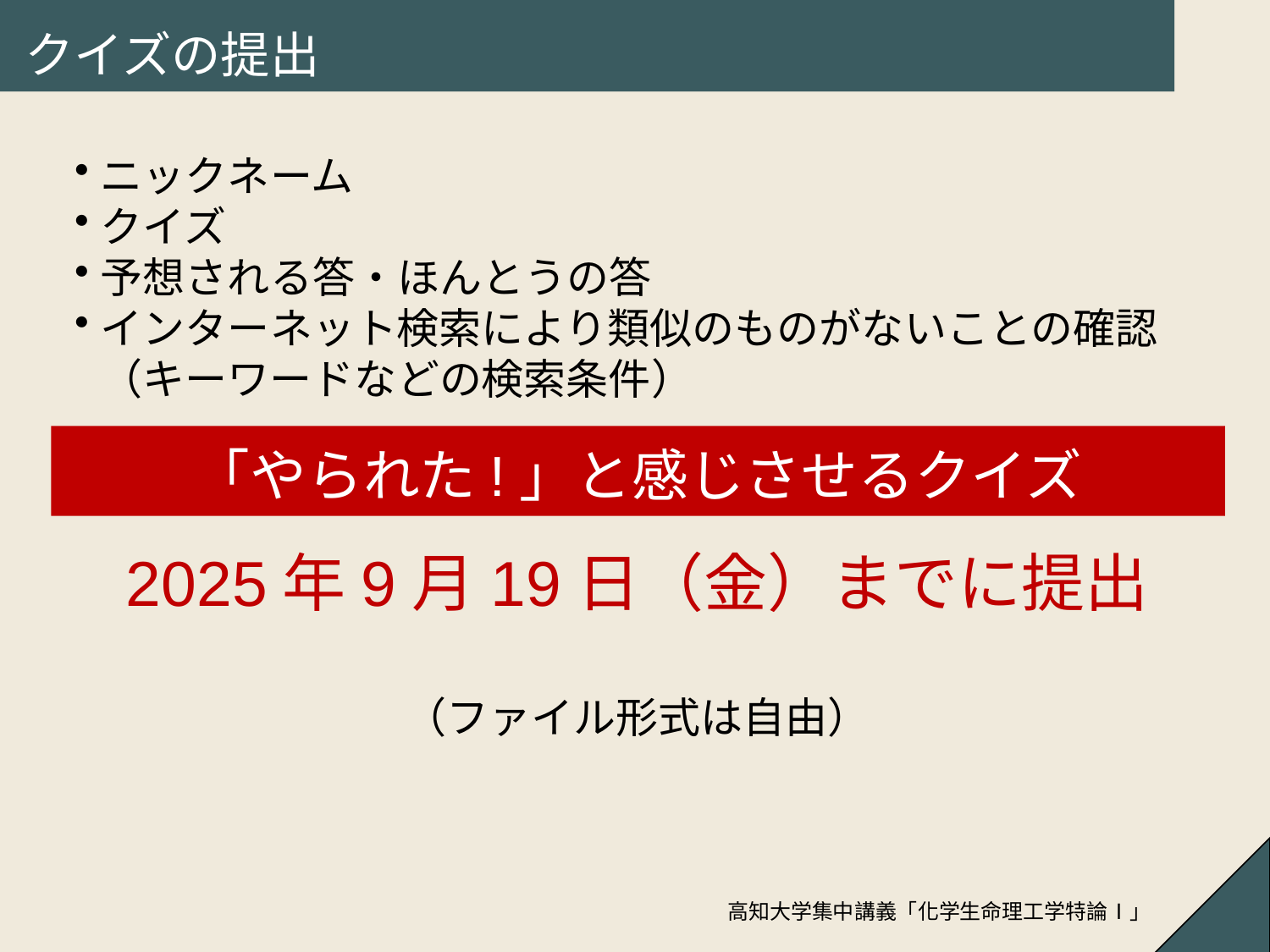

# クイズの提出
ニックネーム
クイズ
予想される答・ほんとうの答
インターネット検索により類似のものがないことの確認（キーワードなどの検索条件）

2025年9月19日（金）までに提出

（ファイル形式は自由）
「やられた!」と感じさせるクイズ